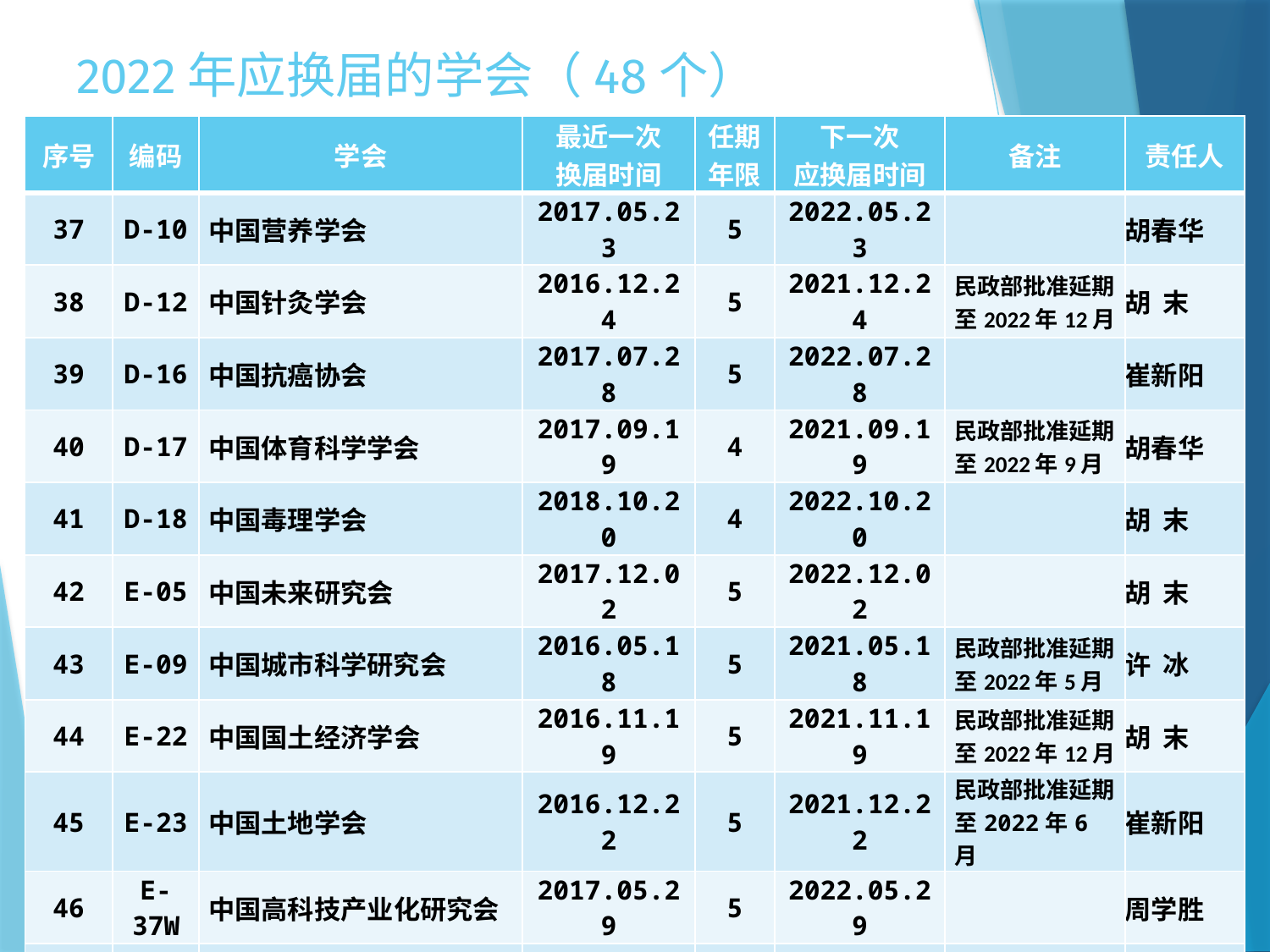

# 2022年应换届的学会（48个）
| 序号 | 编码 | 学会 | 最近一次 换届时间 | 任期 年限 | 下一次 应换届时间 | 备注 | 责任人 |
| --- | --- | --- | --- | --- | --- | --- | --- |
| 37 | D-10 | 中国营养学会 | 2017.05.23 | 5 | 2022.05.23 |  | 胡春华 |
| 38 | D-12 | 中国针灸学会 | 2016.12.24 | 5 | 2021.12.24 | 民政部批准延期至2022年12月 | 胡 末 |
| 39 | D-16 | 中国抗癌协会 | 2017.07.28 | 5 | 2022.07.28 |  | 崔新阳 |
| 40 | D-17 | 中国体育科学学会 | 2017.09.19 | 4 | 2021.09.19 | 民政部批准延期至2022年9月 | 胡春华 |
| 41 | D-18 | 中国毒理学会 | 2018.10.20 | 4 | 2022.10.20 |  | 胡 末 |
| 42 | E-05 | 中国未来研究会 | 2017.12.02 | 5 | 2022.12.02 |  | 胡 末 |
| 43 | E-09 | 中国城市科学研究会 | 2016.05.18 | 5 | 2021.05.18 | 民政部批准延期至2022年5月 | 许 冰 |
| 44 | E-22 | 中国国土经济学会 | 2016.11.19 | 5 | 2021.11.19 | 民政部批准延期至2022年12月 | 胡 末 |
| 45 | E-23 | 中国土地学会 | 2016.12.22 | 5 | 2021.12.22 | 民政部批准延期至2022年6月 | 崔新阳 |
| 46 | E-37W | 中国高科技产业化研究会 | 2017.05.29 | 5 | 2022.05.29 |  | 周学胜 |
| 47 | E-44T | 中国高等教育学会 | 2017.07.04 | 5 | 2022.07.04 | 仅为团体会员 | 崔新阳 |
| 48 | E-45W | 詹天佑科学技术发展基金会 | 2018.12.03 | 4 | 2022.12.03 |  | 许 冰 |